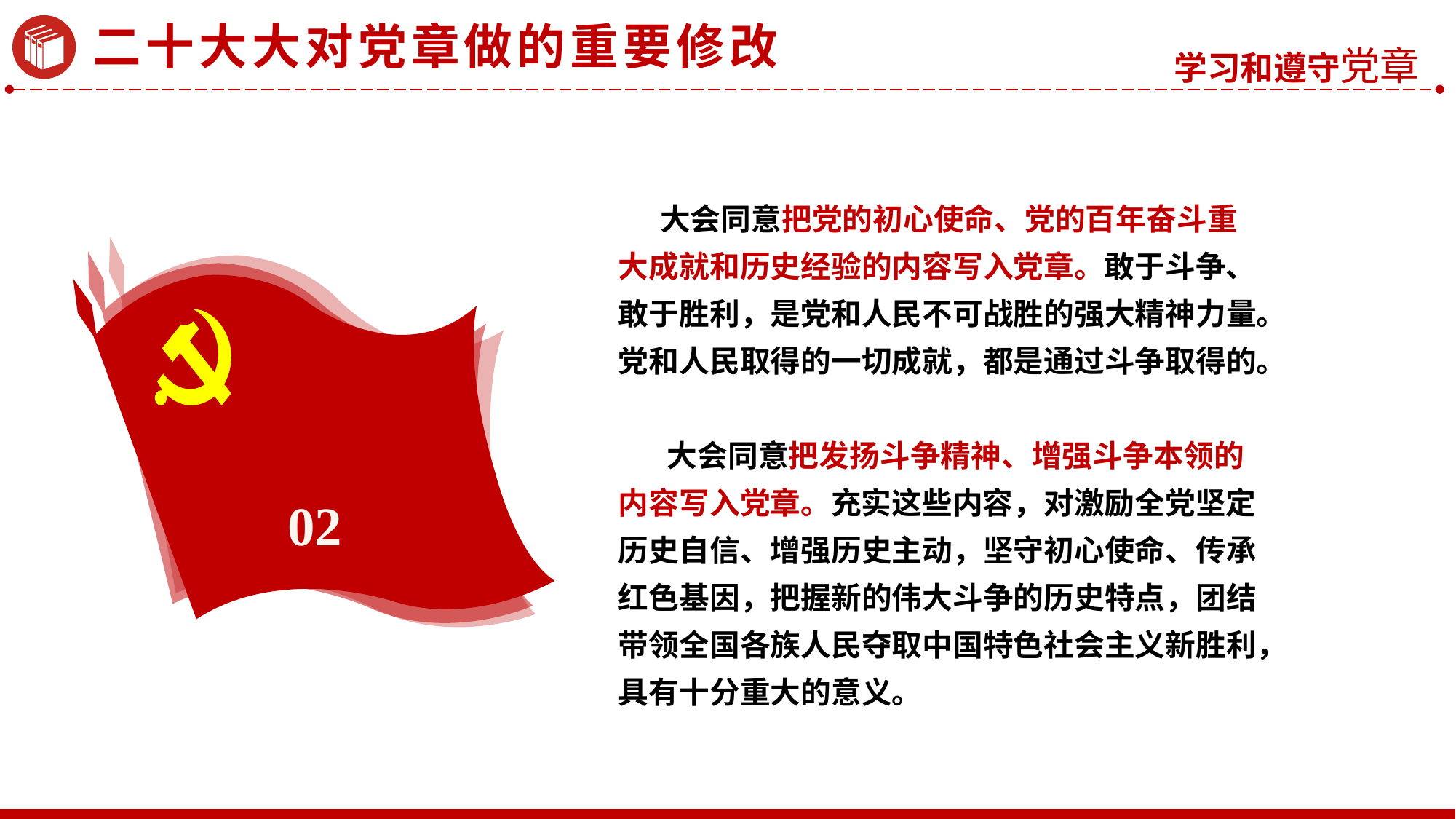

二十大大对党章做的重要修改
     大会同意把党的初心使命、党的百年奋斗重大成就和历史经验的内容写入党章。敢于斗争、敢于胜利，是党和人民不可战胜的强大精神力量。党和人民取得的一切成就，都是通过斗争取得的。

      大会同意把发扬斗争精神、增强斗争本领的内容写入党章。充实这些内容，对激励全党坚定历史自信、增强历史主动，坚守初心使命、传承红色基因，把握新的伟大斗争的历史特点，团结带领全国各族人民夺取中国特色社会主义新胜利，具有十分重大的意义。

02